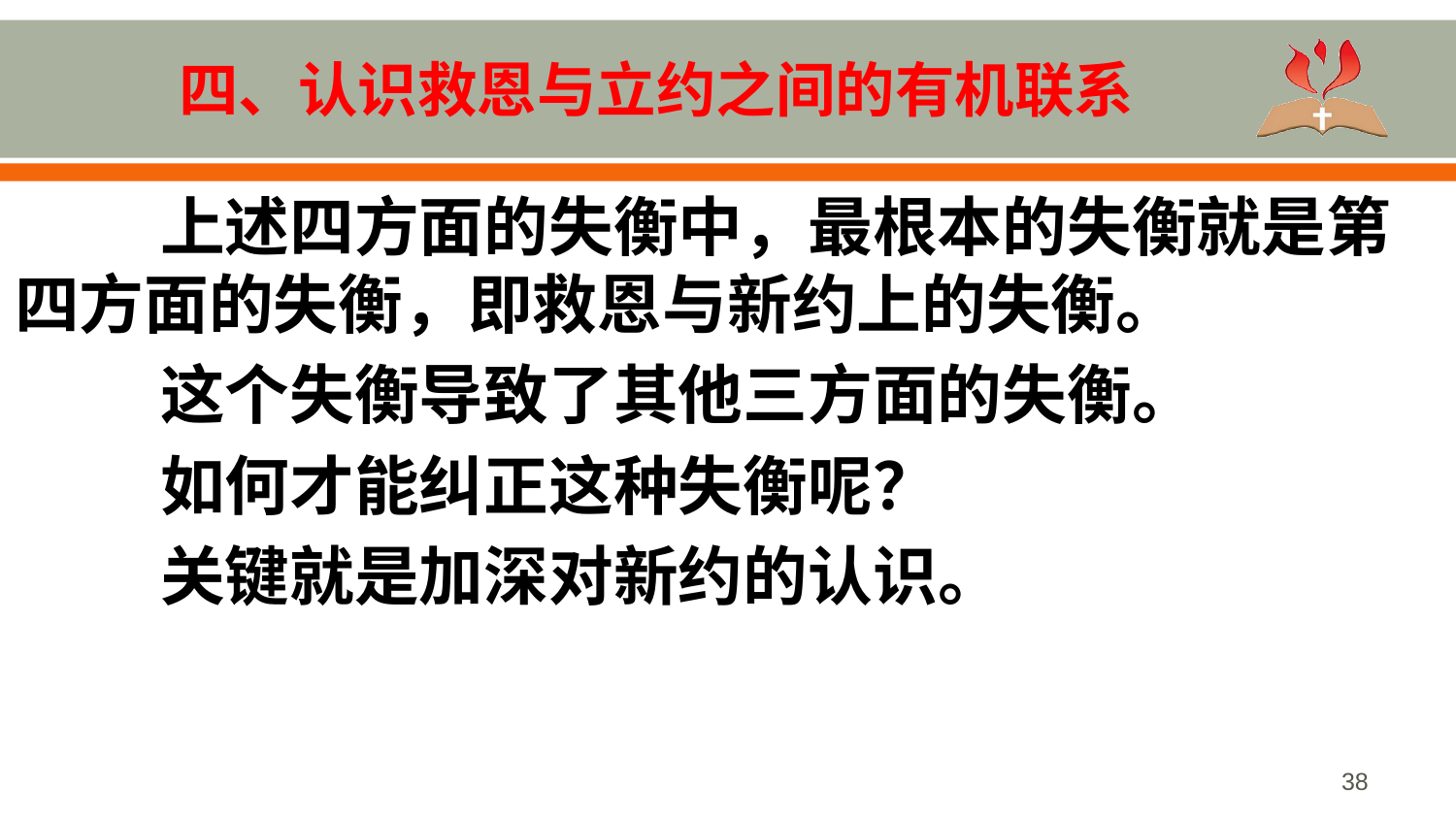

# 四、认识救恩与立约之间的有机联系
	上述四方面的失衡中，最根本的失衡就是第四方面的失衡，即救恩与新约上的失衡。
	这个失衡导致了其他三方面的失衡。
	如何才能纠正这种失衡呢？
	关键就是加深对新约的认识。

38